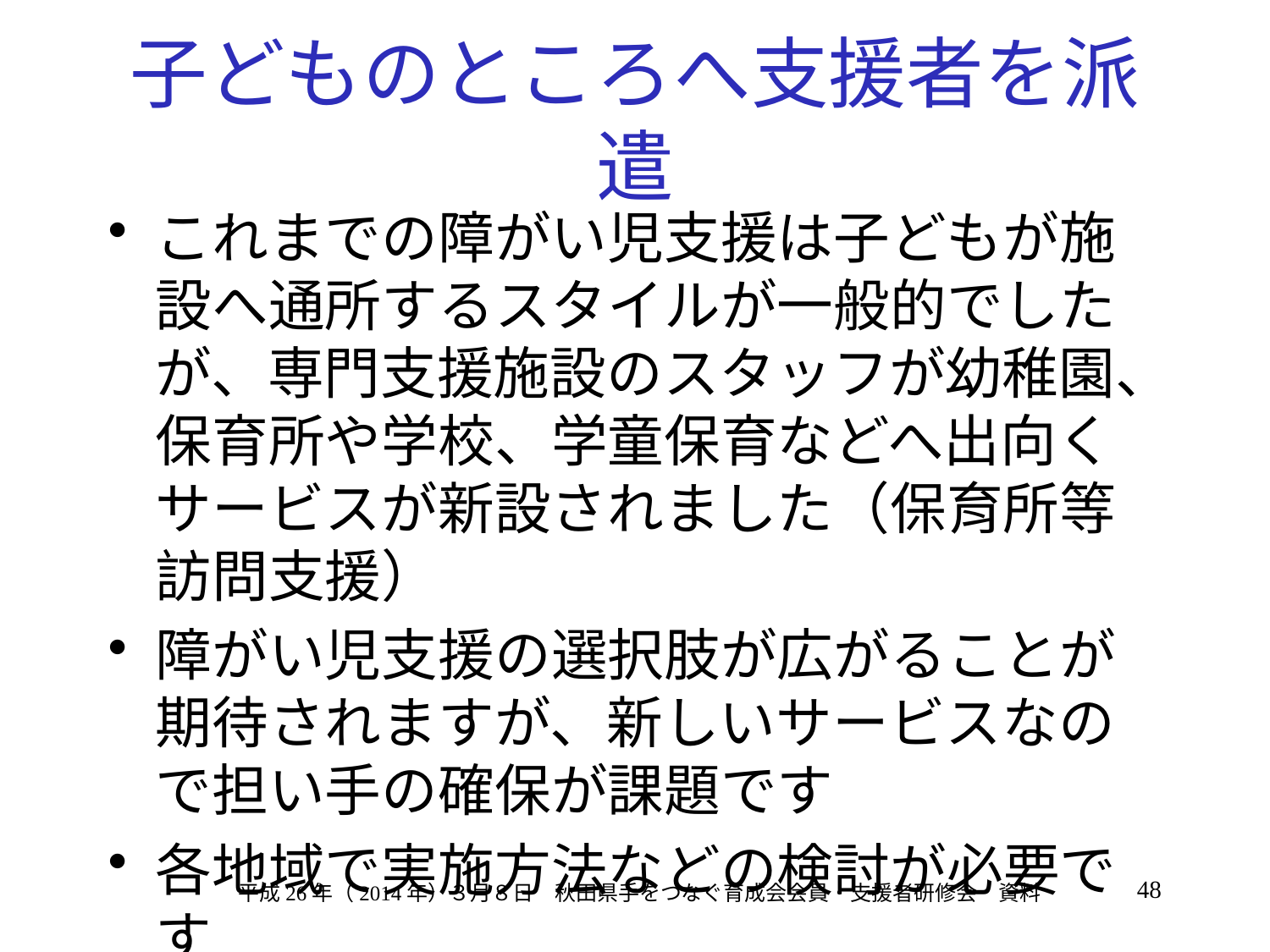

# 子どものところへ支援者を派遣
これまでの障がい児支援は子どもが施設へ通所するスタイルが一般的でしたが、専門支援施設のスタッフが幼稚園、保育所や学校、学童保育などへ出向くサービスが新設されました（保育所等訪問支援）
障がい児支援の選択肢が広がることが期待されますが、新しいサービスなので担い手の確保が課題です
各地域で実施方法などの検討が必要です
48